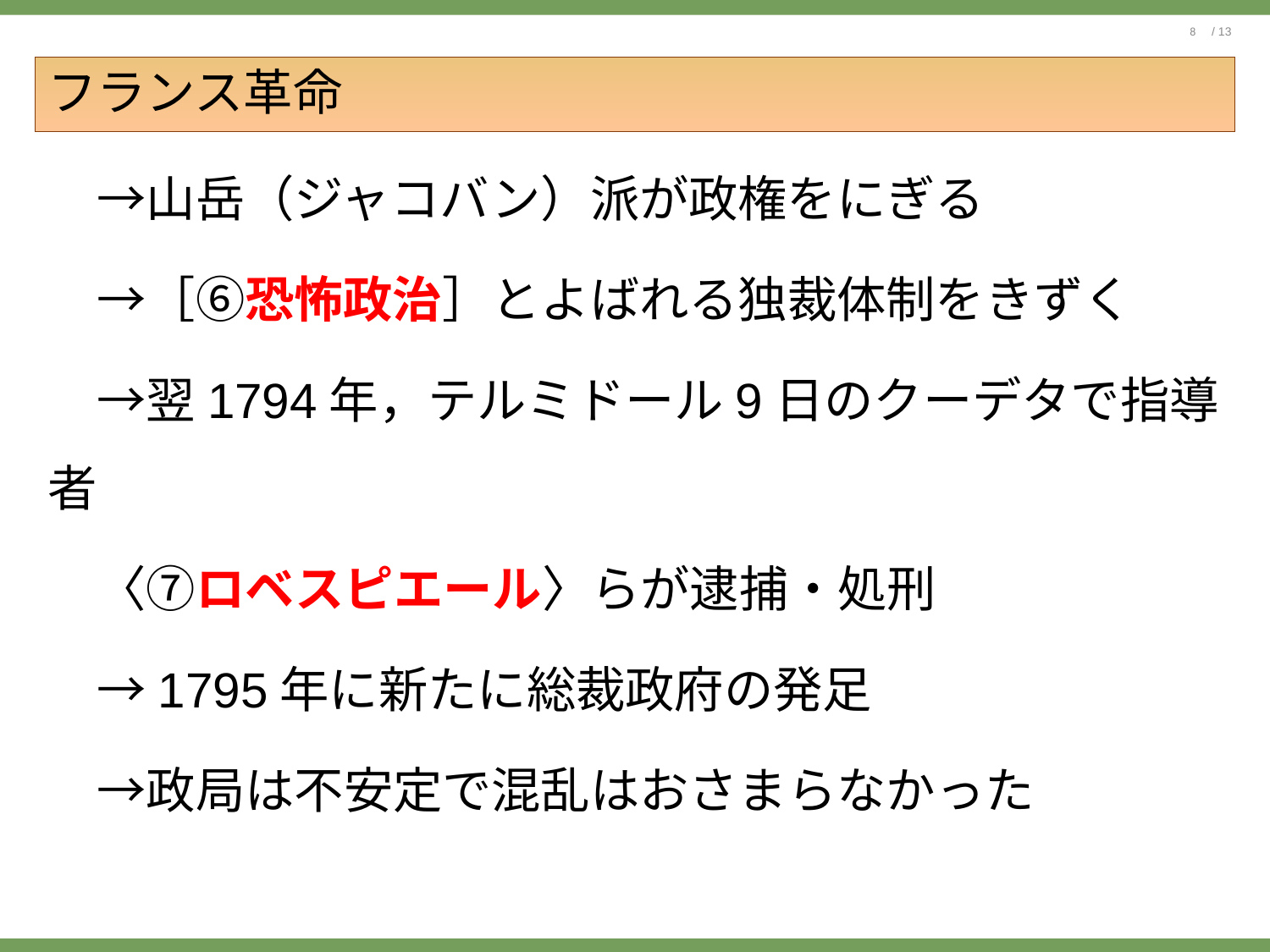

# フランス革命
　→山岳（ジャコバン）派が政権をにぎる
　→［⑥恐怖政治］とよばれる独裁体制をきずく
　→翌1794年，テルミドール9日のクーデタで指導者
　〈⑦ロベスピエール〉らが逮捕・処刑
　→1795年に新たに総裁政府の発足
　→政局は不安定で混乱はおさまらなかった